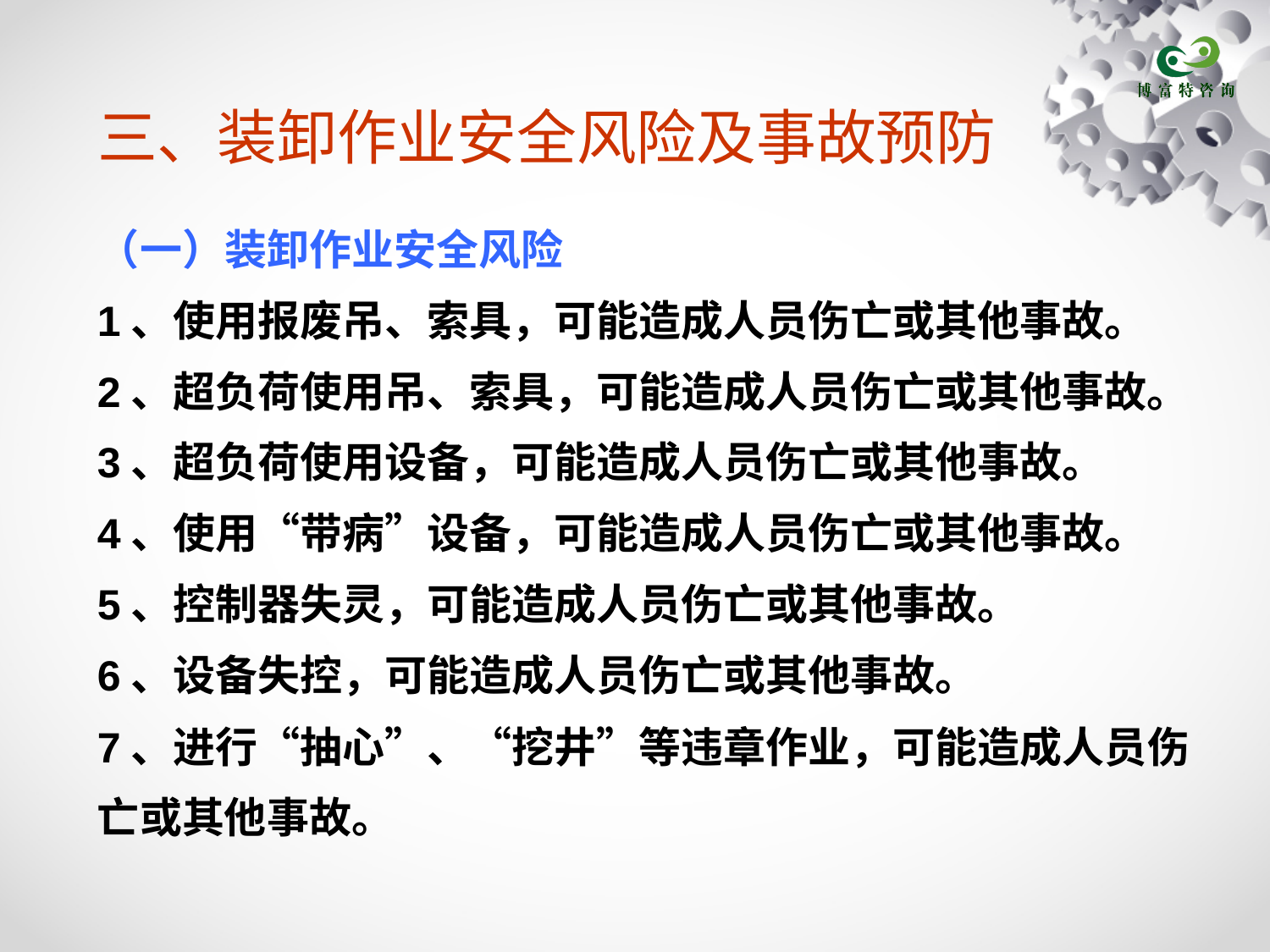

# 三、装卸作业安全风险及事故预防
（一）装卸作业安全风险
1、使用报废吊、索具，可能造成人员伤亡或其他事故。
2、超负荷使用吊、索具，可能造成人员伤亡或其他事故。
3、超负荷使用设备，可能造成人员伤亡或其他事故。
4、使用“带病”设备，可能造成人员伤亡或其他事故。
5、控制器失灵，可能造成人员伤亡或其他事故。
6、设备失控，可能造成人员伤亡或其他事故。
7、进行“抽心”、“挖井”等违章作业，可能造成人员伤亡或其他事故。